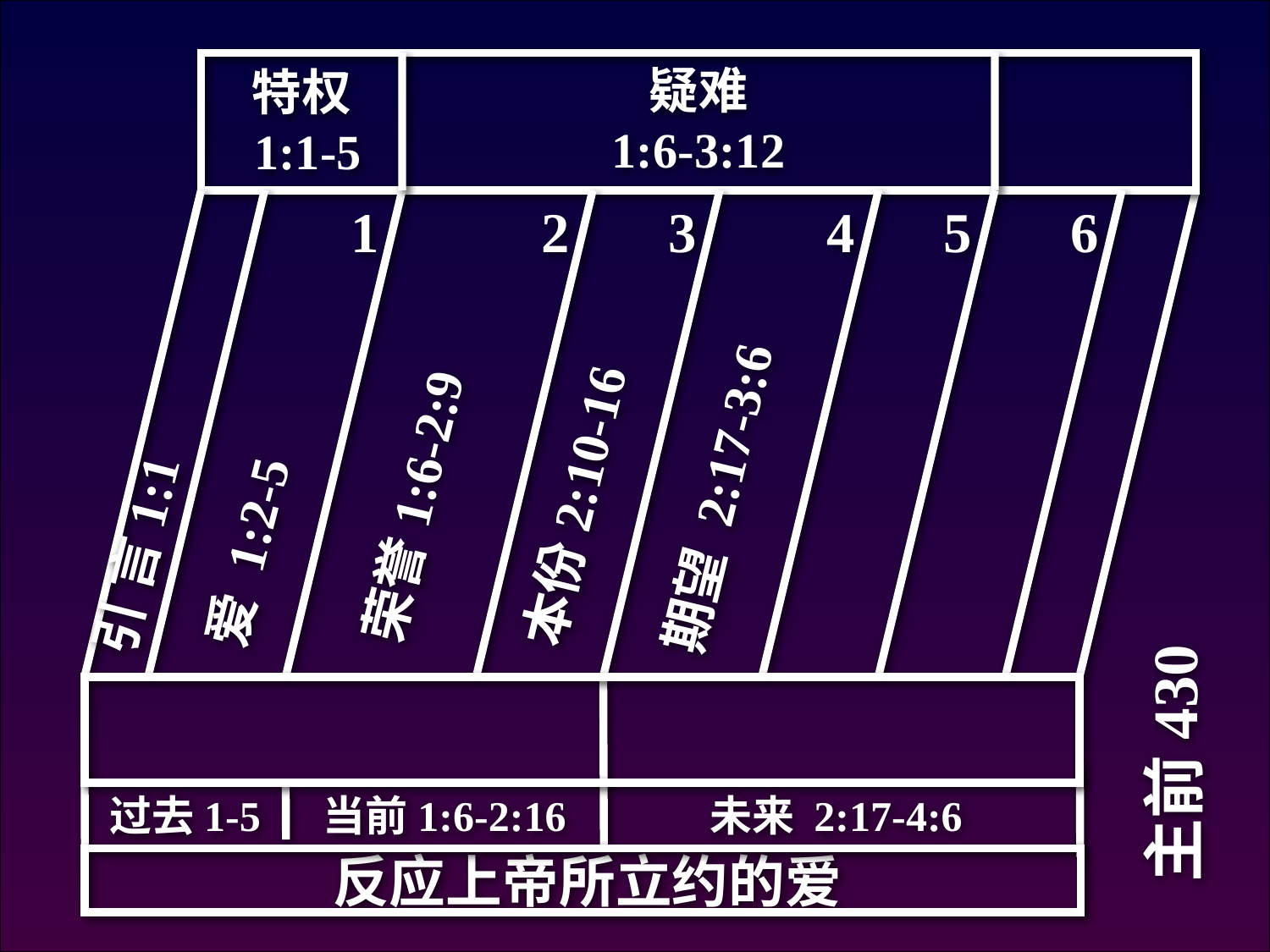

Chart 2:17-3:6

疑难
1:6-3:12

特权
 1:1-5

1

2

3

4

5

6

本份2:10-16
爱 1:2-5
期望 2:17-3:6
引 言1:1
荣誉1:6-2:9
主前430

过去1-5
当前1:6-2:16
未来 2:17-4:6

反应上帝所立约的爱